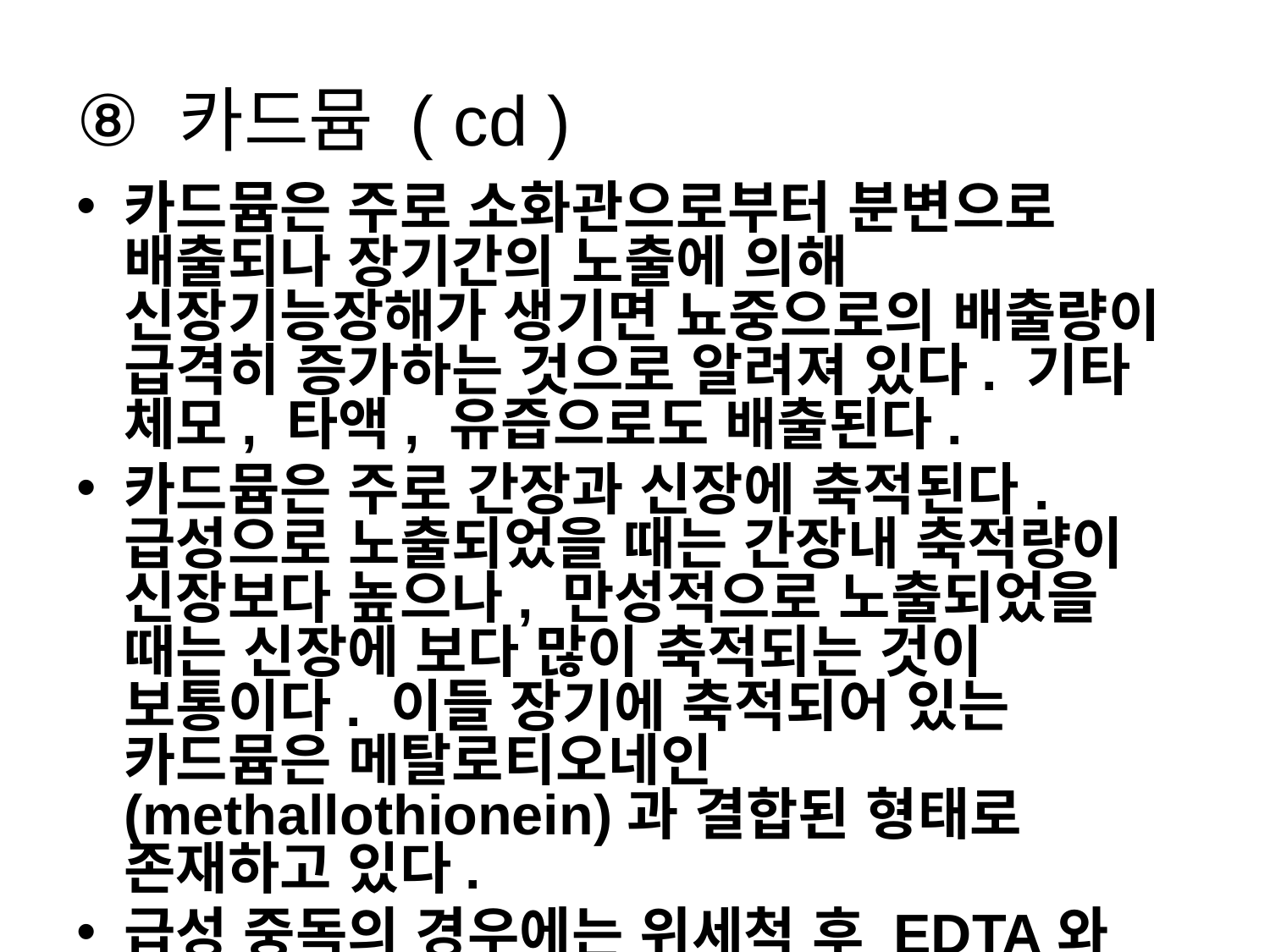

# 카드뮴 ( cd )
카드뮴은 주로 소화관으로부터 분변으로 배출되나 장기간의 노출에 의해 신장기능장해가 생기면 뇨중으로의 배출량이 급격히 증가하는 것으로 알려져 있다. 기타 체모, 타액, 유즙으로도 배출된다.
카드뮴은 주로 간장과 신장에 축적된다. 급성으로 노출되었을 때는 간장내 축적량이 신장보다 높으나, 만성적으로 노출되었을 때는 신장에 보다 많이 축적되는 것이 보통이다. 이들 장기에 축적되어 있는 카드뮴은 메탈로티오네인(methallothionein)과 결합된 형태로 존재하고 있다.
급성 중독의 경우에는 위세척 후 EDTA와 같은 착화합물 형성물질을 투여하여 체내로부터 카드뮴을 점차로 배출시켜야 한다. 유황함유 화합물들은 신장내에 카드뮴농도를 증가시켜 신장독성을 일으키므로 사용에 유의하여야 한다.  비타민C, 티아민 또는 비타민E는 카드뮴중독증의 해독 또는 카드뮴의 배출을 위하여 추천 된다.